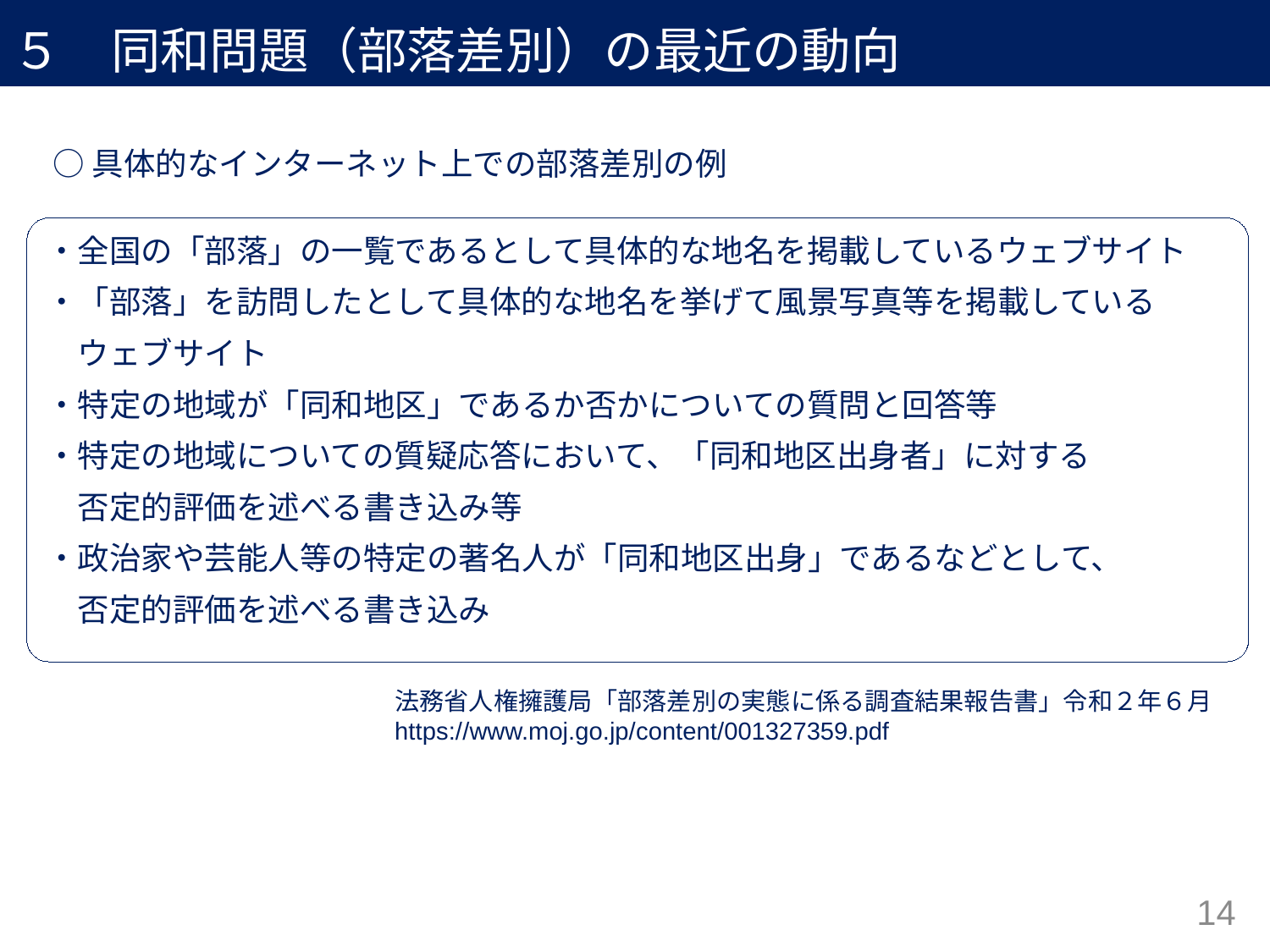

５　同和問題（部落差別）の最近の動向
○具体的なインターネット上での部落差別の例
・全国の「部落」の一覧であるとして具体的な地名を掲載しているウェブサイト
・「部落」を訪問したとして具体的な地名を挙げて風景写真等を掲載している
　ウェブサイト
・特定の地域が「同和地区」であるか否かについての質問と回答等
・特定の地域についての質疑応答において、「同和地区出身者」に対する
　否定的評価を述べる書き込み等
・政治家や芸能人等の特定の著名人が「同和地区出身」であるなどとして、
　否定的評価を述べる書き込み
法務省人権擁護局「部落差別の実態に係る調査結果報告書」令和２年６月
https://www.moj.go.jp/content/001327359.pdf
14